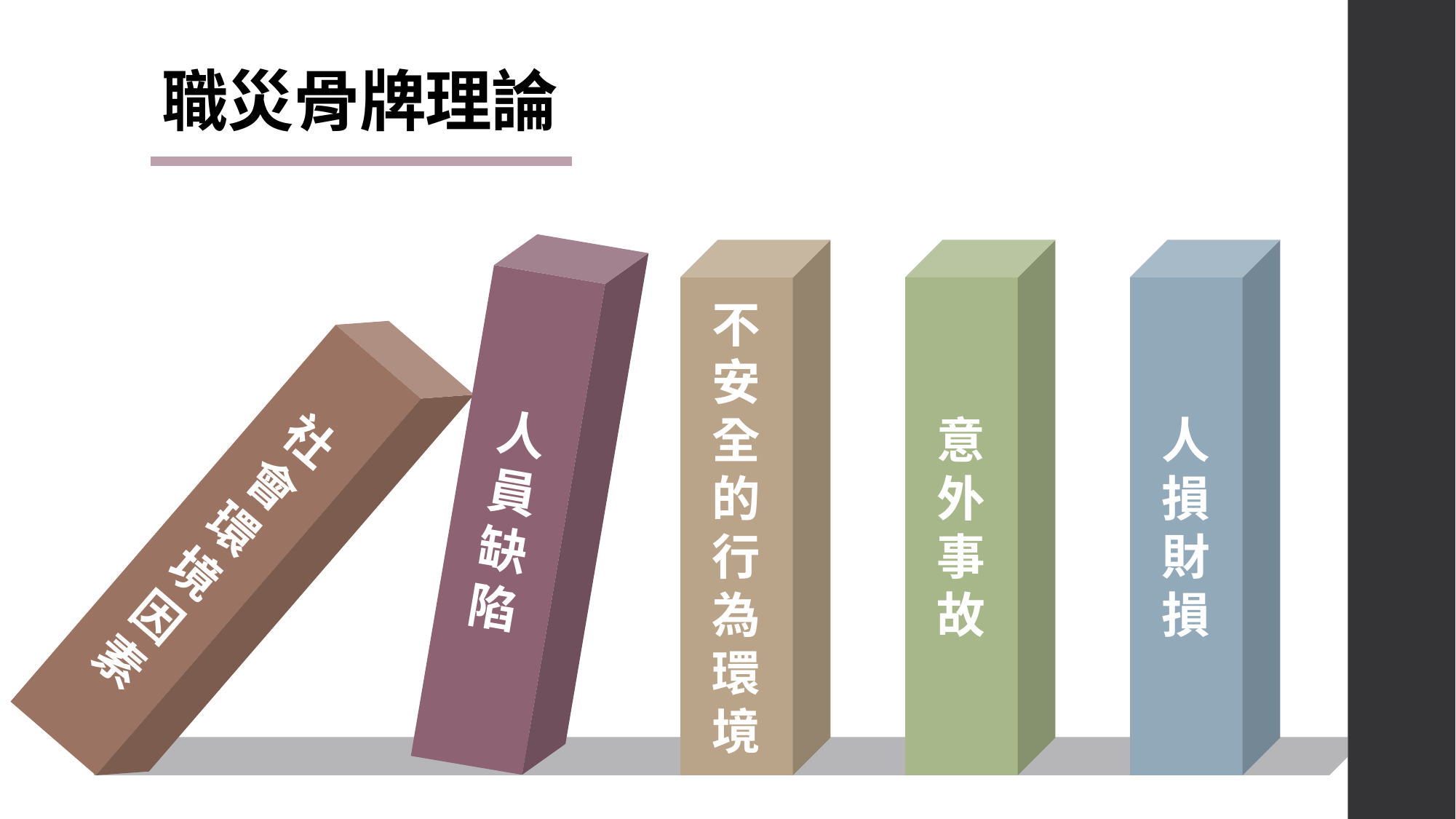

# 職災骨牌理論
人員缺陷
不安全的行為環境
意外事故
人損
財損
社會環境因素